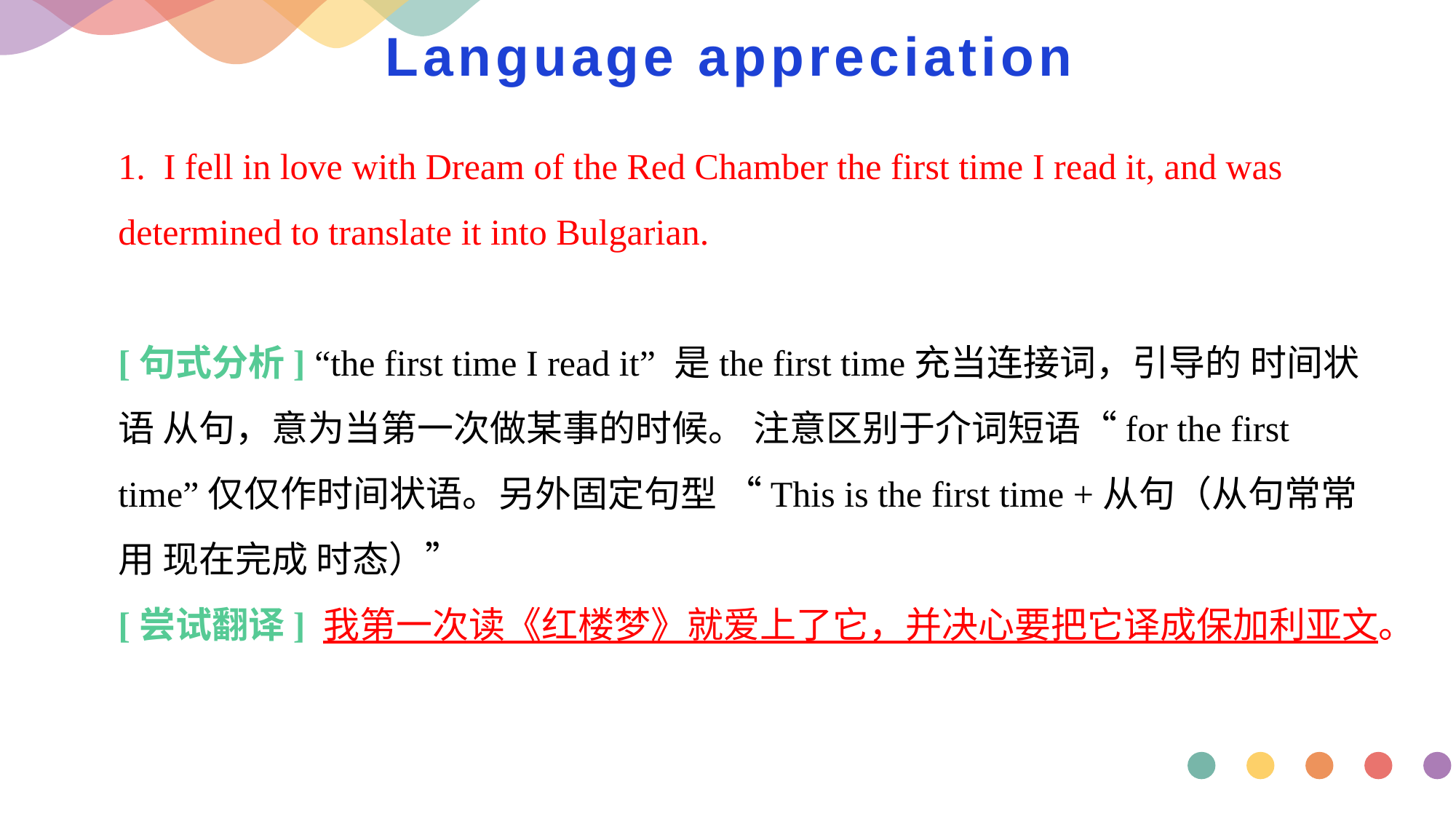

# Language appreciation
1.  I fell in love with Dream of the Red Chamber the first time I read it, and was determined to translate it into Bulgarian.

[句式分析] “the first time I read it” 是the first time充当连接词，引导的 时间状语 从句，意为当第一次做某事的时候。 注意区别于介词短语“for the first time”仅仅作时间状语。另外固定句型 “This is the first time +从句（从句常常用 现在完成 时态）”
[尝试翻译] 我第一次读《红楼梦》就爱上了它，并决心要把它译成保加利亚文。